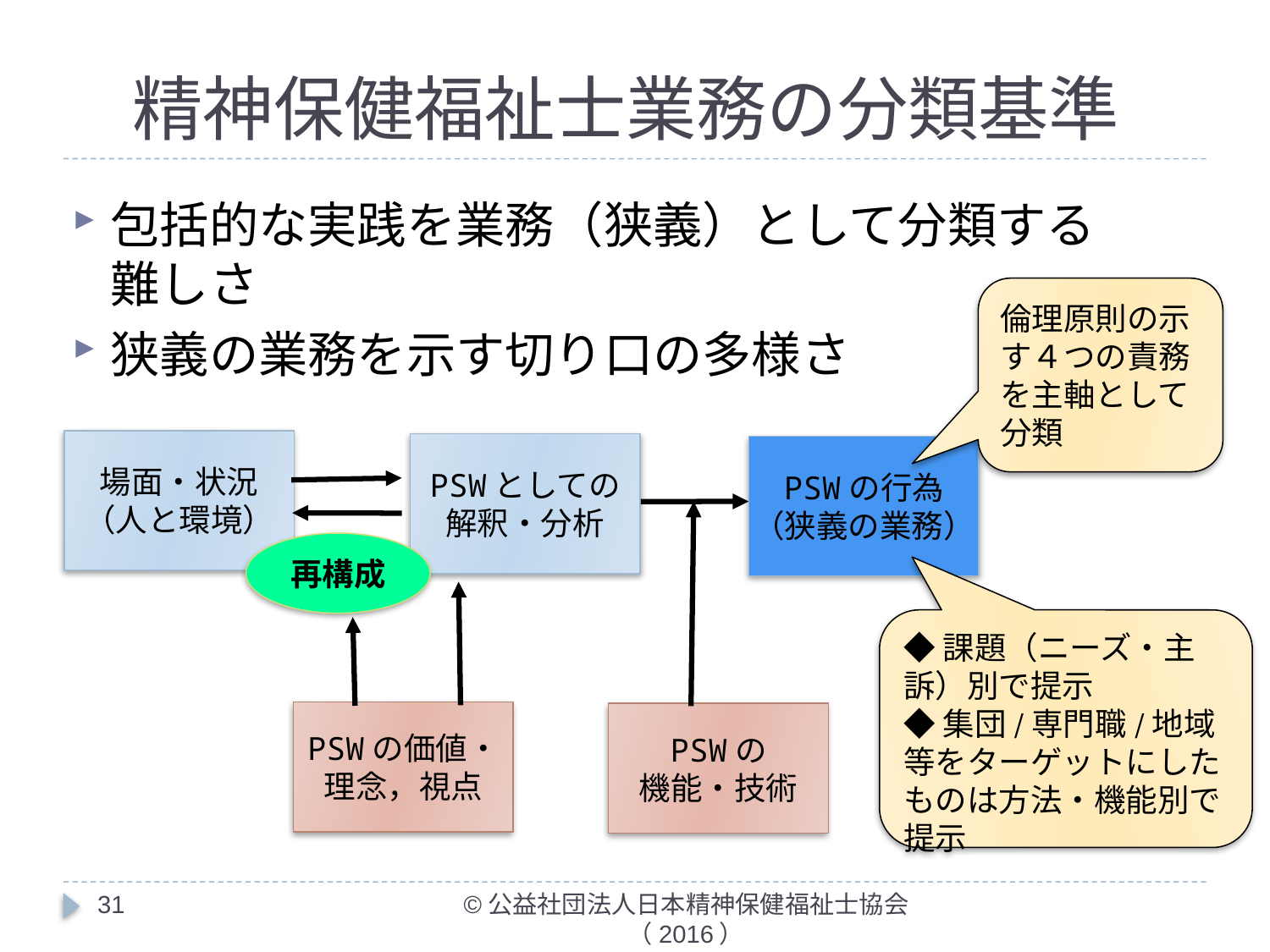

# 精神保健福祉士業務の分類基準
包括的な実践を業務（狭義）として分類する難しさ
狭義の業務を示す切り口の多様さ

倫理原則の示す４つの責務を主軸として分類
場面・状況
（人と環境）
PSWとしての
解釈・分析
PSWの行為
（狭義の業務）

再構成

◆課題（ニーズ・主訴）別で提示
◆集団/専門職/地域等をターゲットにしたものは方法・機能別で提示

PSWの価値・
理念，視点
PSWの
機能・技術

31
©公益社団法人日本精神保健福祉士協会（2016）